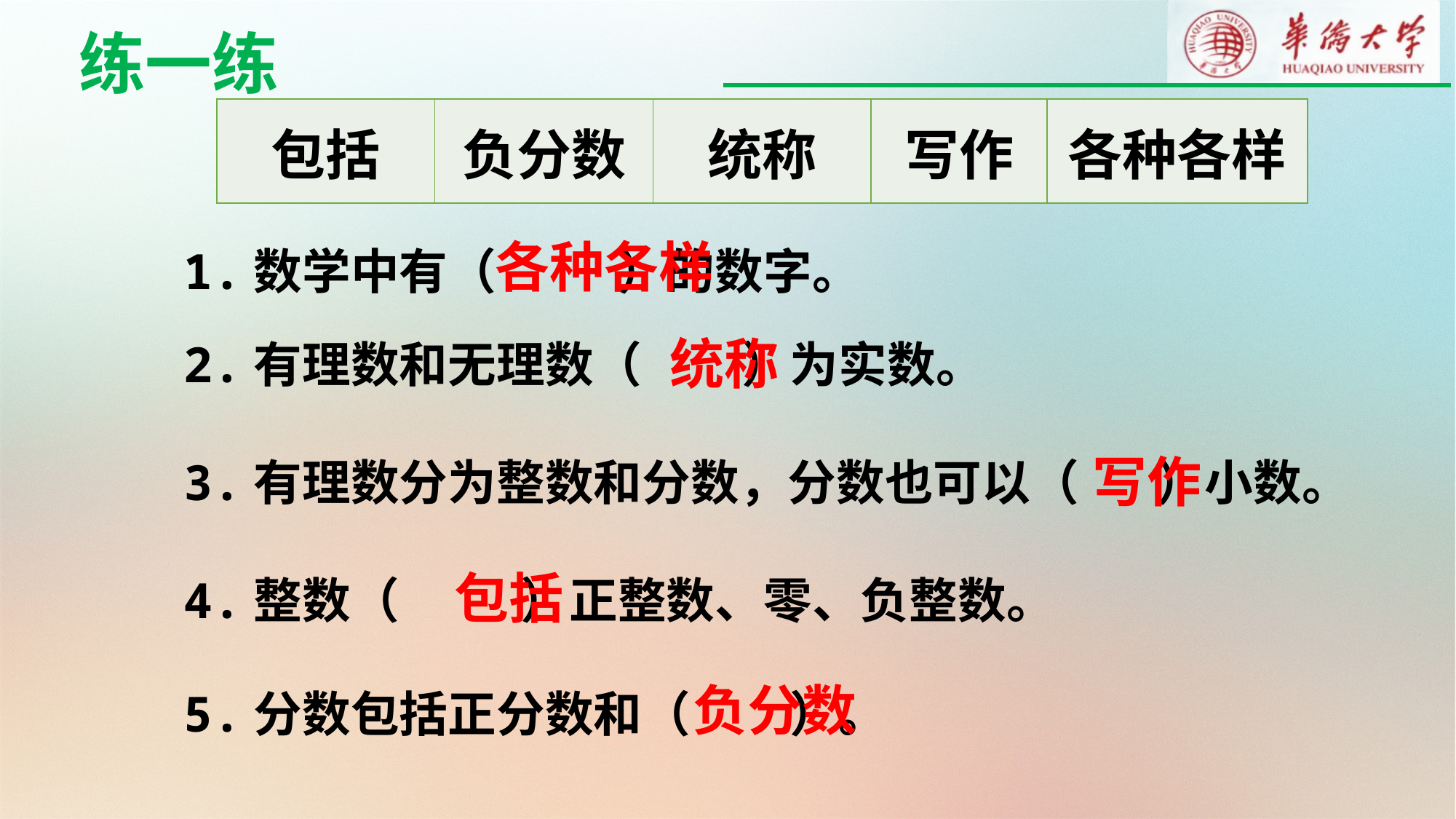

练一练
| 包括 | 负分数 | 统称 | 写作 | 各种各样 |
| --- | --- | --- | --- | --- |
各种各样
1.数学中有（           ）的数字。
统称
2.有理数和无理数（         ）为实数。
写作
3.有理数分为整数和分数，分数也可以（       ）小数。
包括
4.整数（           ）正整数、零、负整数。

负分数
5.分数包括正分数和（         ）。